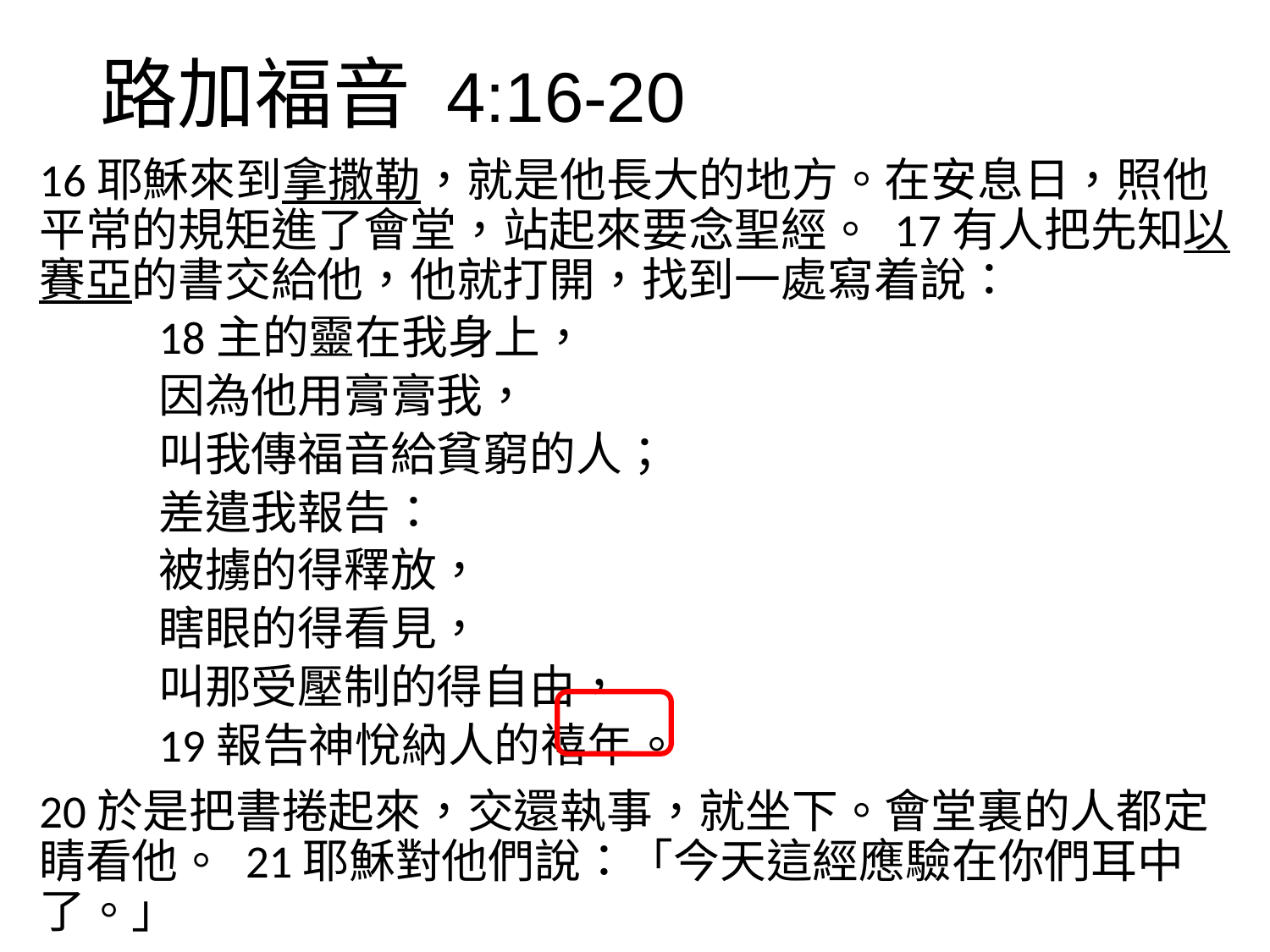

# 路加福音 4:16-20
16耶穌來到拿撒勒，就是他長大的地方。在安息日，照他平常的規矩進了會堂，站起來要念聖經。 17有人把先知以賽亞的書交給他，他就打開，找到一處寫着說：
18主的靈在我身上，
因為他用膏膏我，
	叫我傳福音給貧窮的人；
差遣我報告：
	被擄的得釋放，
	瞎眼的得看見，
	叫那受壓制的得自由，
19報告神悅納人的禧年。
20於是把書捲起來，交還執事，就坐下。會堂裏的人都定睛看他。 21耶穌對他們說：「今天這經應驗在你們耳中了。」